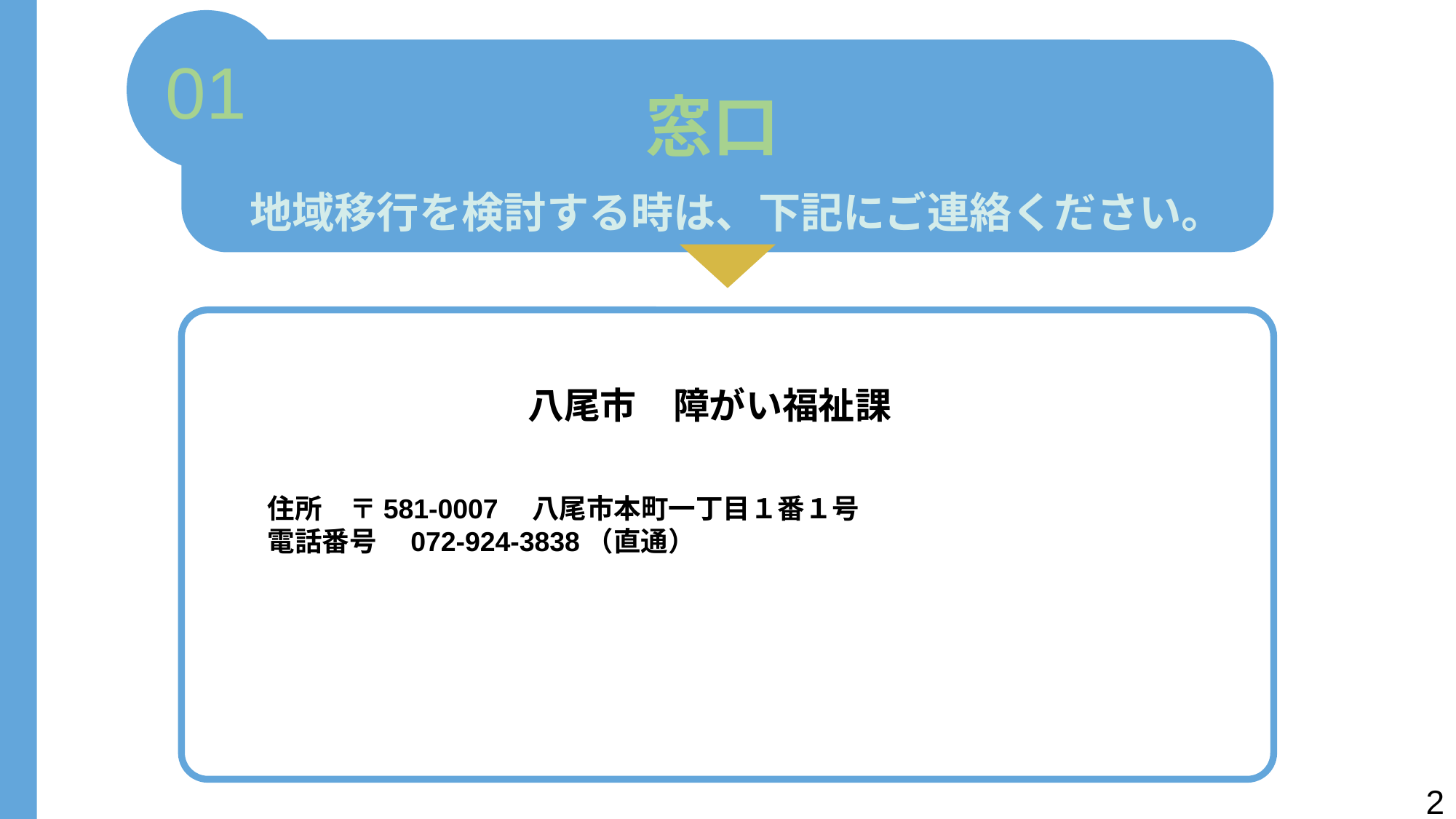

01

窓口
地域移行を検討する時は、下記にご連絡ください。

八尾市　障がい福祉課

　　
　　住所　〒581-0007　八尾市本町一丁目１番１号
　　電話番号　072-924-3838（直通）